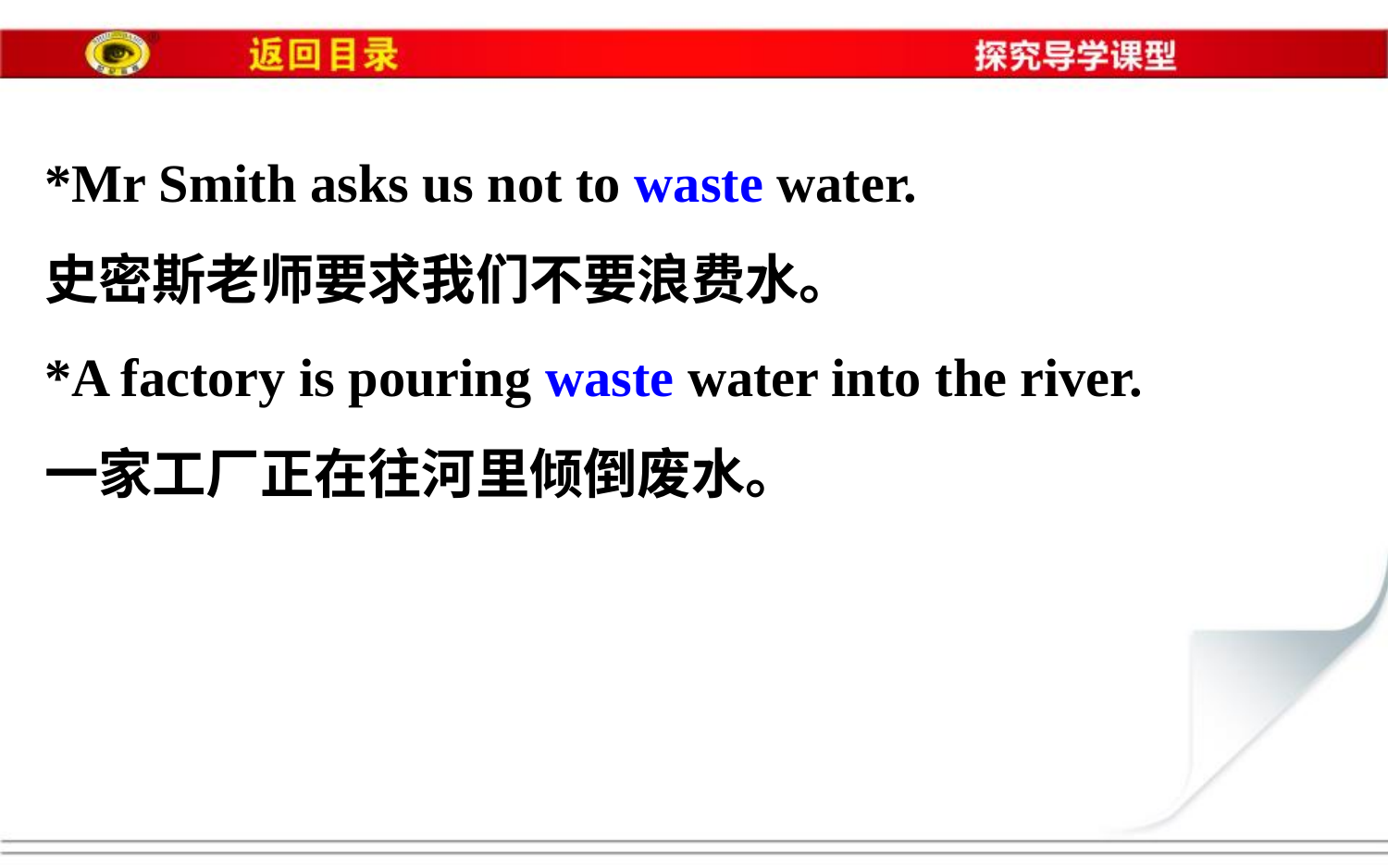

*Mr Smith asks us not to waste water.
史密斯老师要求我们不要浪费水。
*A factory is pouring waste water into the river.
一家工厂正在往河里倾倒废水。